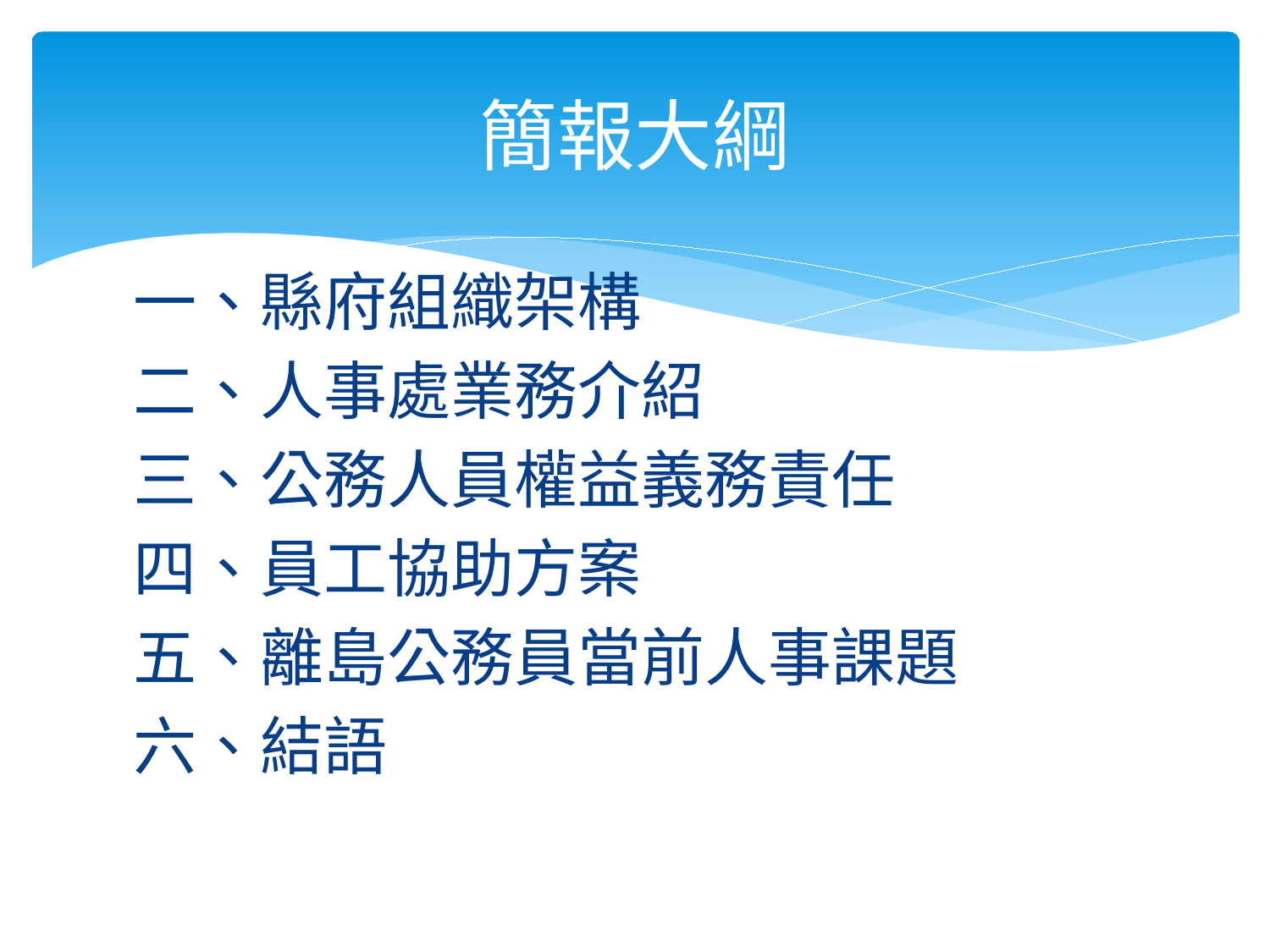

簡報大綱
# 一、縣府組織架構
二、人事處業務介紹
三、公務人員權益義務責任
四、員工協助方案
五、離島公務員當前人事課題
六、結語